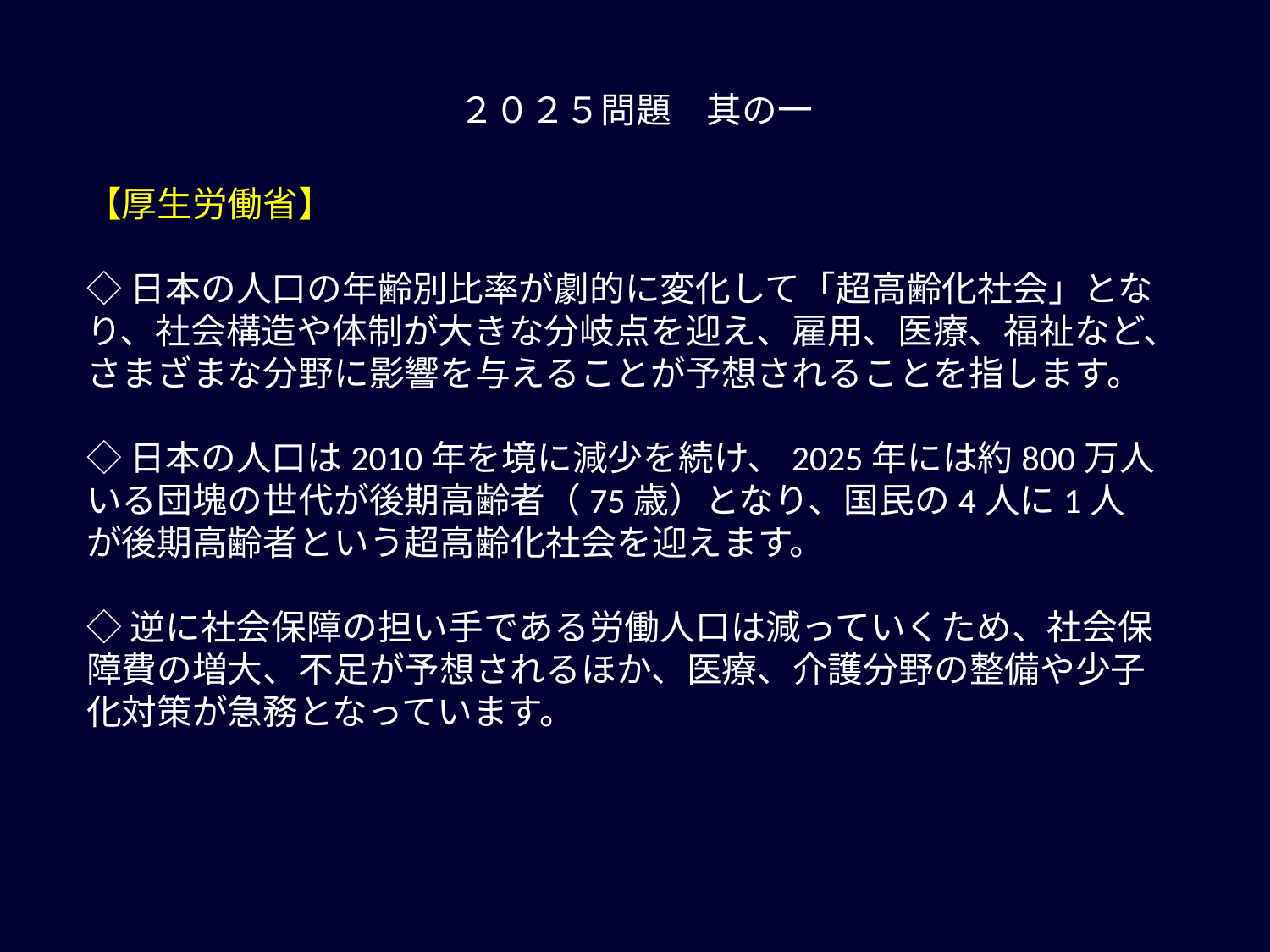

２０２５問題　其の一
【厚生労働省】

◇日本の人口の年齢別比率が劇的に変化して「超高齢化社会」となり、社会構造や体制が大きな分岐点を迎え、雇用、医療、福祉など、さまざまな分野に影響を与えることが予想されることを指します。

◇日本の人口は2010年を境に減少を続け、2025年には約800万人いる団塊の世代が後期高齢者（75歳）となり、国民の4人に1人が後期高齢者という超高齢化社会を迎えます。

◇逆に社会保障の担い手である労働人口は減っていくため、社会保障費の増大、不足が予想されるほか、医療、介護分野の整備や少子化対策が急務となっています。